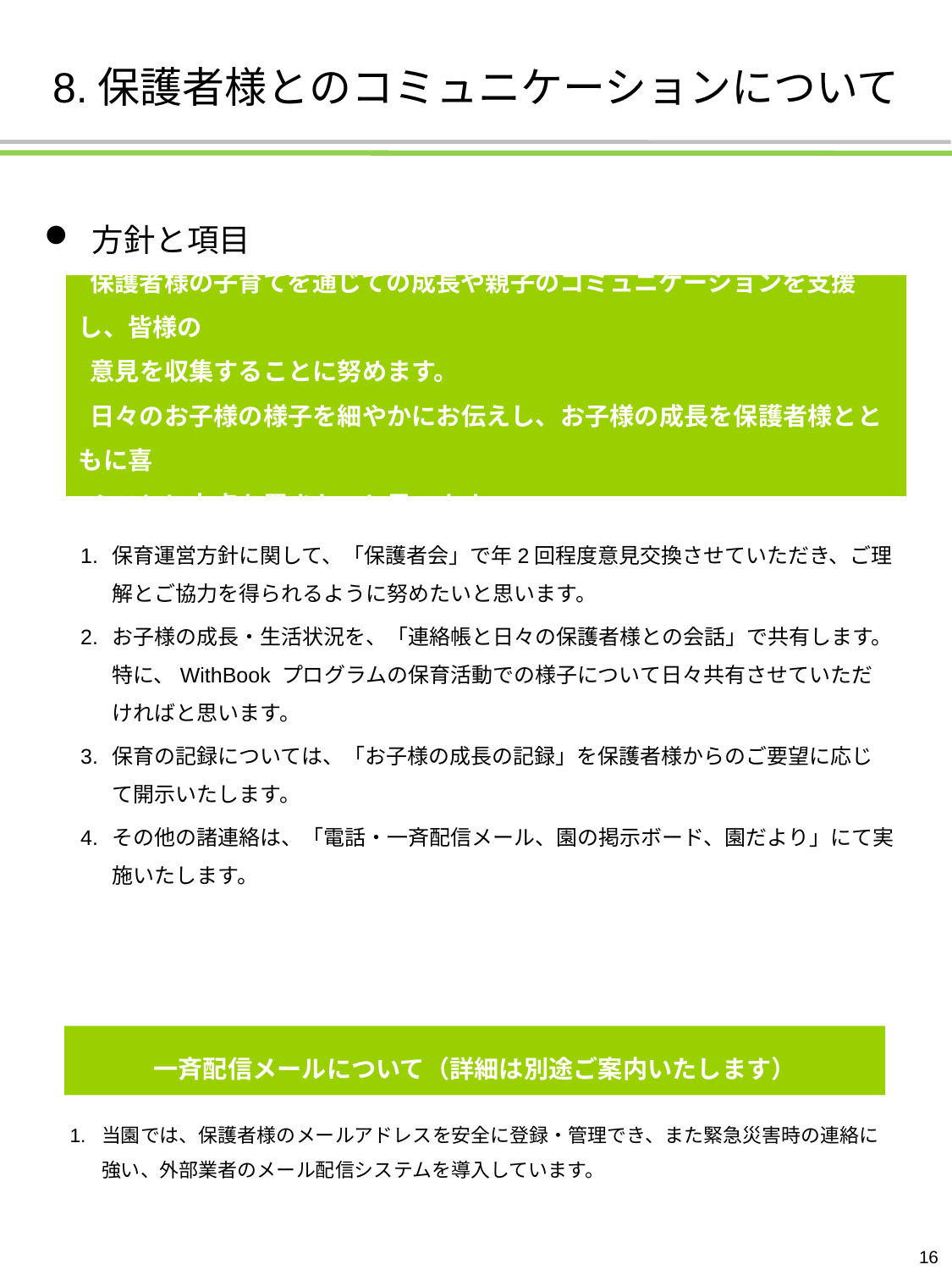

# 8.保護者様とのコミュニケーションについて
方針と項目

 保護者様の子育てを通じての成長や親子のコミュニケーションを支援し、皆様の
 意見を収集することに努めます。
 日々のお子様の様子を細やかにお伝えし、お子様の成長を保護者様とともに喜
 ぶことに力点を置きたいと思います。
保育運営方針に関して、「保護者会」で年2回程度意見交換させていただき、ご理解とご協力を得られるように努めたいと思います。
お子様の成長・生活状況を、「連絡帳と日々の保護者様との会話」で共有します。特に、WithBook プログラムの保育活動での様子について日々共有させていただければと思います。
保育の記録については、「お子様の成長の記録」を保護者様からのご要望に応じて開示いたします。
その他の諸連絡は、「電話・一斉配信メール、園の掲示ボード、園だより」にて実施いたします。
一斉配信メールについて（詳細は別途ご案内いたします）
当園では、保護者様のメールアドレスを安全に登録・管理でき、また緊急災害時の連絡に強い、外部業者のメール配信システムを導入しています。
16